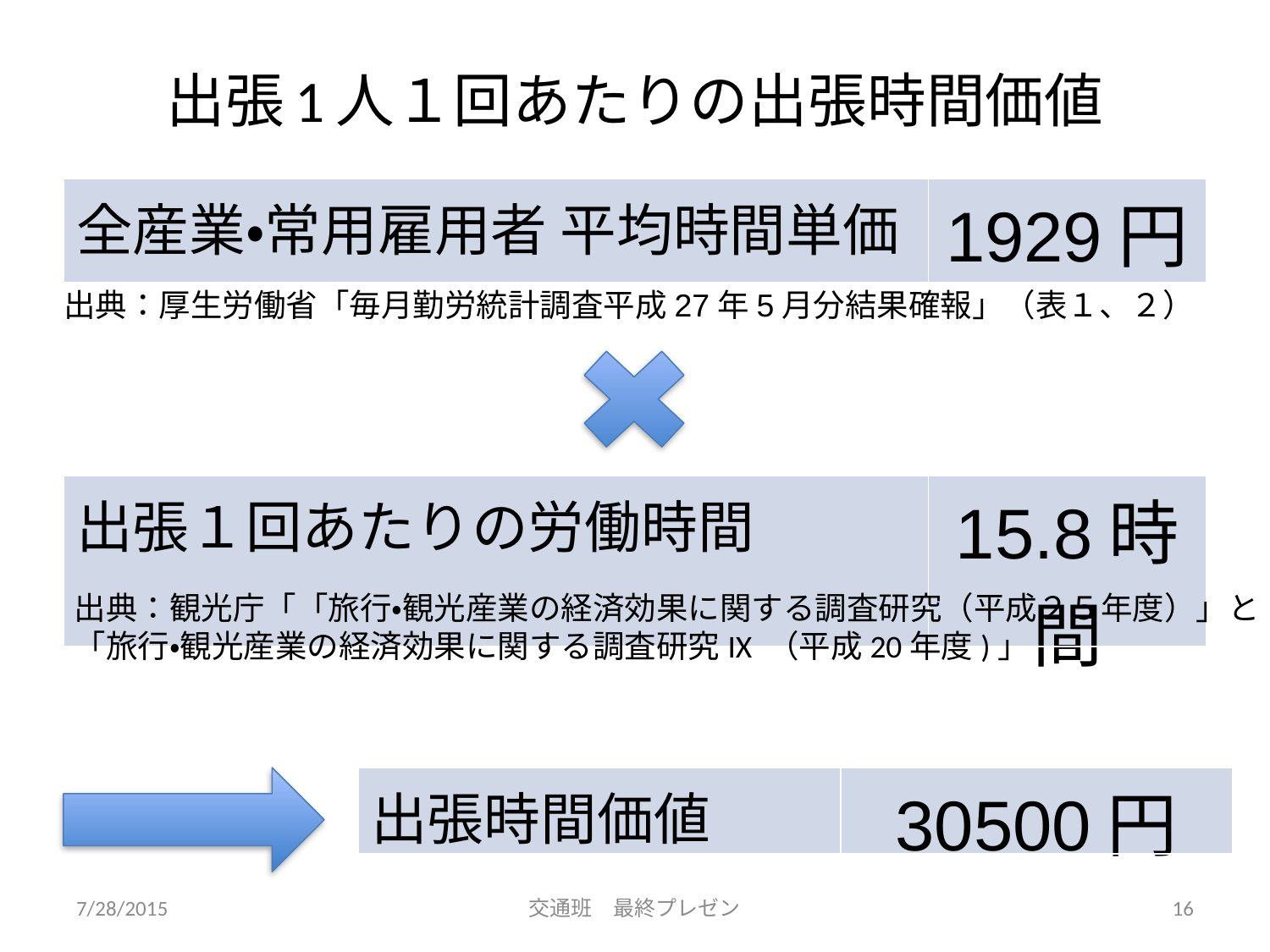

# 出張1人１回あたりの出張時間価値
| 全産業・常用雇用者 平均時間単価 | 1929円 |
| --- | --- |
出典：厚生労働省「毎月勤労統計調査平成27年5月分結果確報」（表１、２）

| 出張１回あたりの労働時間 | 15.8時間 |
| --- | --- |
出典：観光庁「「旅行・観光産業の経済効果に関する調査研究（平成２５年度）」と
「旅行・観光産業の経済効果に関する調査研究IX （平成20年度)」

| 出張時間価値 | 30500円 |
| --- | --- |
7/28/2015
交通班　最終プレゼン
16